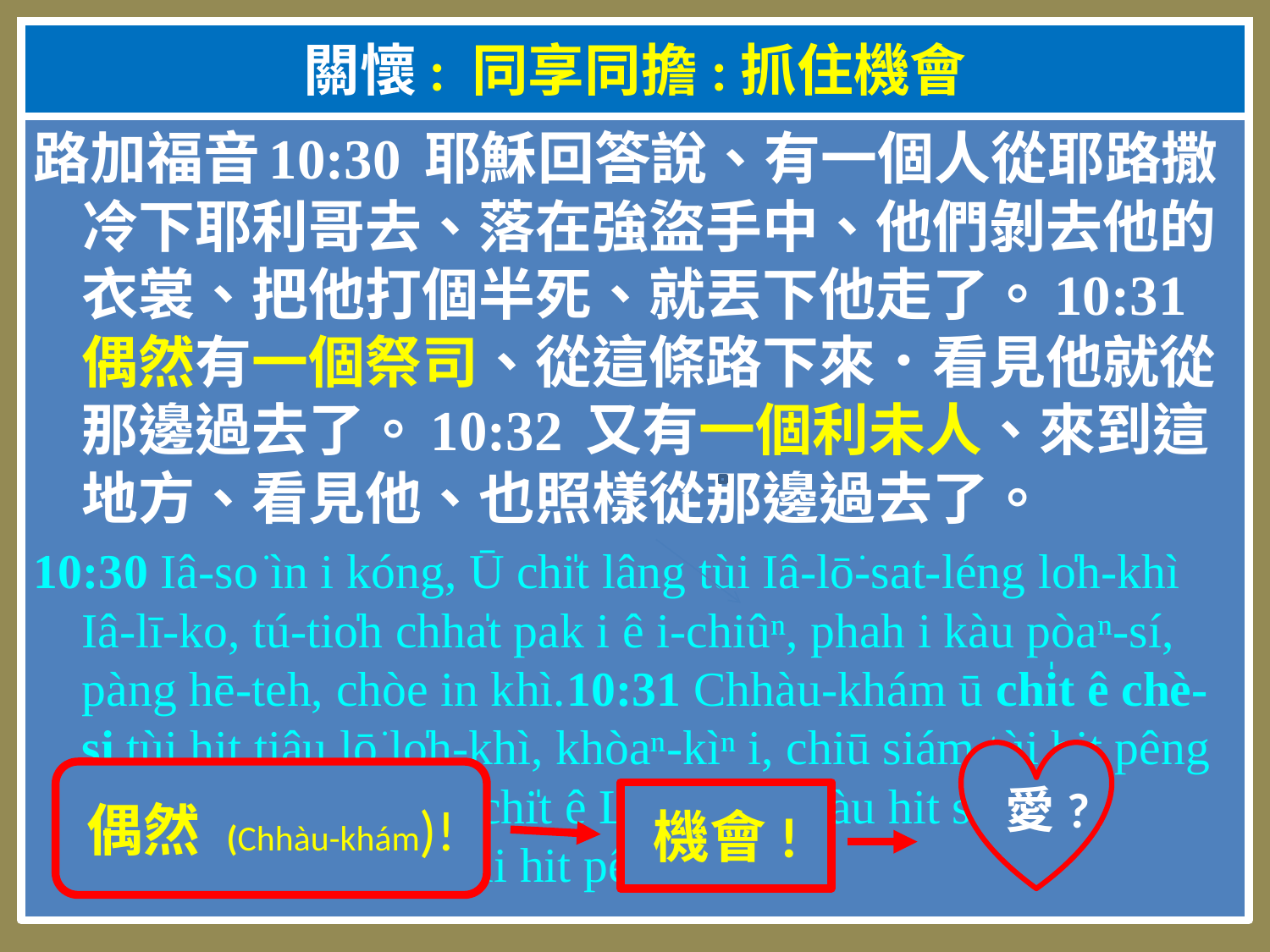

# 關懷: 同享同擔:抓住機會
路加福音10:30 耶穌回答說、有一個人從耶路撒冷下耶利哥去、落在強盜手中、他們剝去他的衣裳、把他打個半死、就丟下他走了。10:31 偶然有一個祭司、從這條路下來．看見他就從那邊過去了。10:32 又有一個利未人、來到這地方、看見他、也照樣從那邊過去了。
10:30 Iâ-so͘ ìn i kóng, Ū chi̍t lâng tùi Iâ-lō͘-sat-léng lo̍h-khì Iâ-lī-ko, tú-tio̍h chha̍t pak i ê i-chiûⁿ, phah i kàu pòaⁿ-sí, pàng hē-teh, chòe in khì.10:31 Chhàu-khám ū chi̍t ê chè-si tùi hit tiâu lō͘ lo̍h-khì, khòaⁿ-kìⁿ i, chiū siám tùi hit pêng kè-khì.10:32 Koh ū chi̍t ê Lī-bī lâng kàu hit só͘-chāi, khòaⁿ-liáu iû-gôan tùi hit pêng kè-khì.

愛?

偶然 (Chhàu-khám)!
機會!